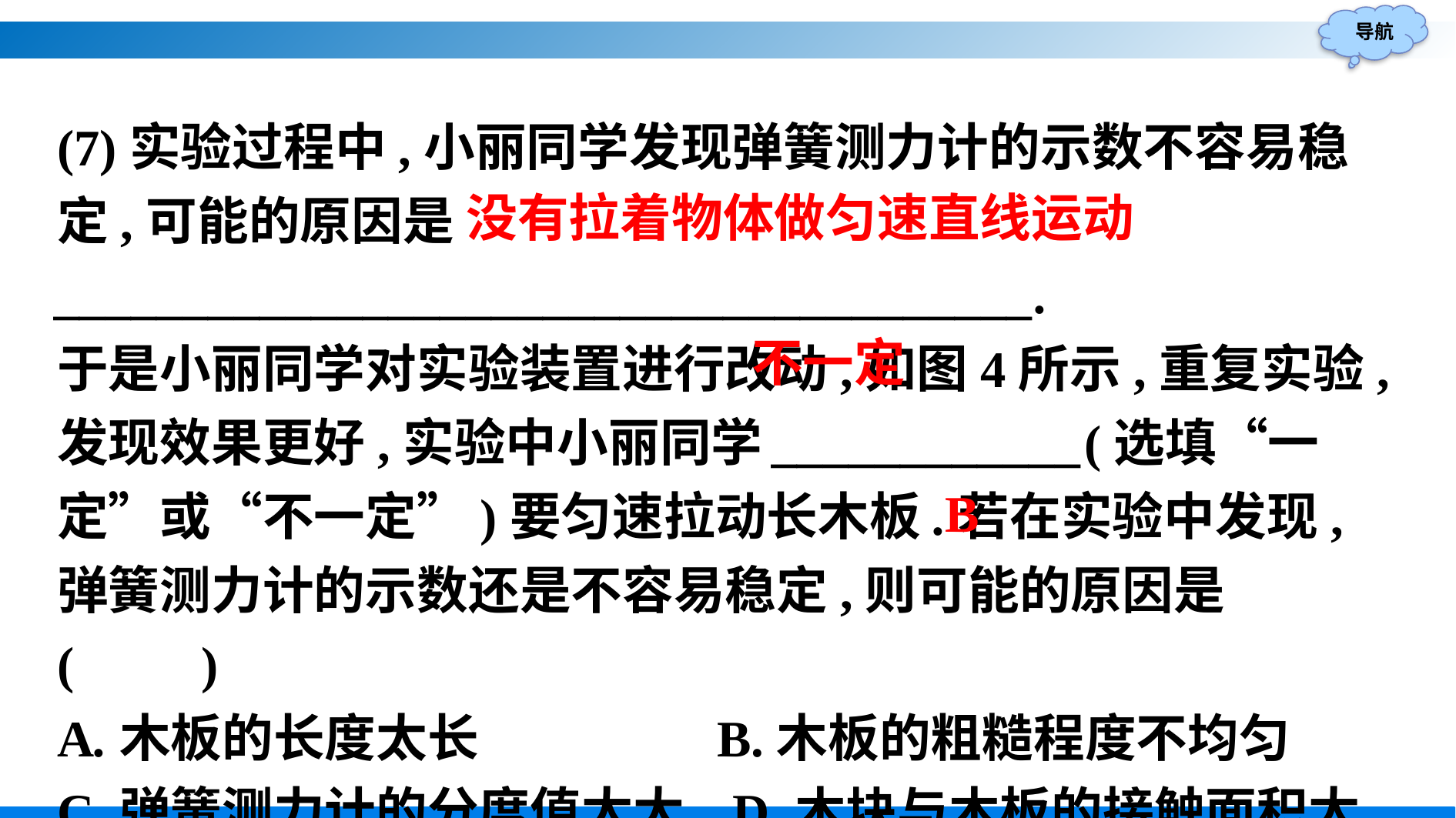

(7)实验过程中,小丽同学发现弹簧测力计的示数不容易稳定,可能的原因是______________________________________.
于是小丽同学对实验装置进行改动,如图4所示,重复实验,发现效果更好,实验中小丽同学____________(选填“一定”或“不一定”)要匀速拉动长木板.若在实验中发现,弹簧测力计的示数还是不容易稳定,则可能的原因是(　　)
A.木板的长度太长		      B.木板的粗糙程度不均匀
C.弹簧测力计的分度值太大   D.木块与木板的接触面积太大
没有拉着物体做匀速直线运动
不一定
B